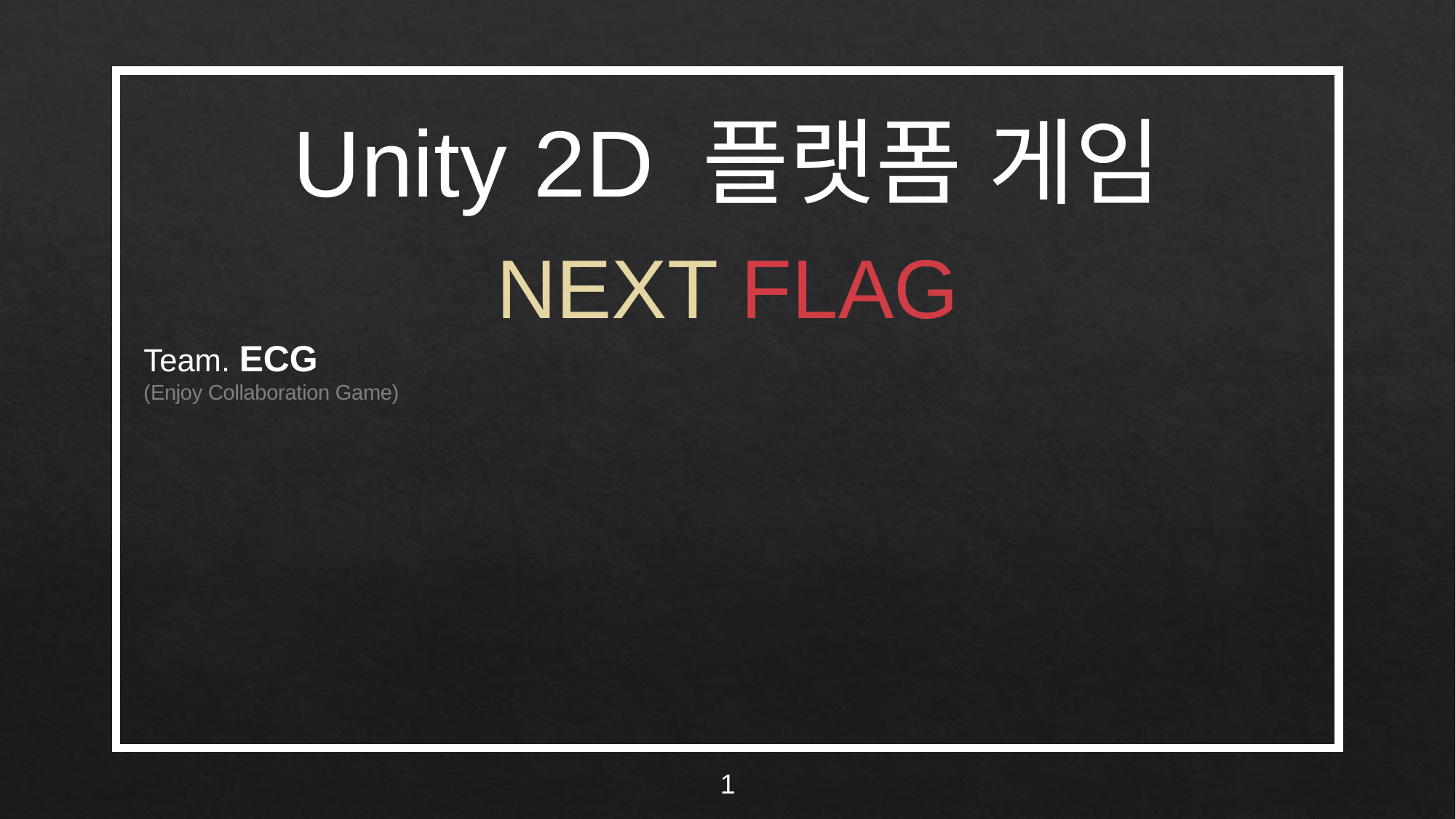

Unity 2D 플랫폼 게임
NEXT FLAG
Team. ECG
(Enjoy Collaboration Game)
1